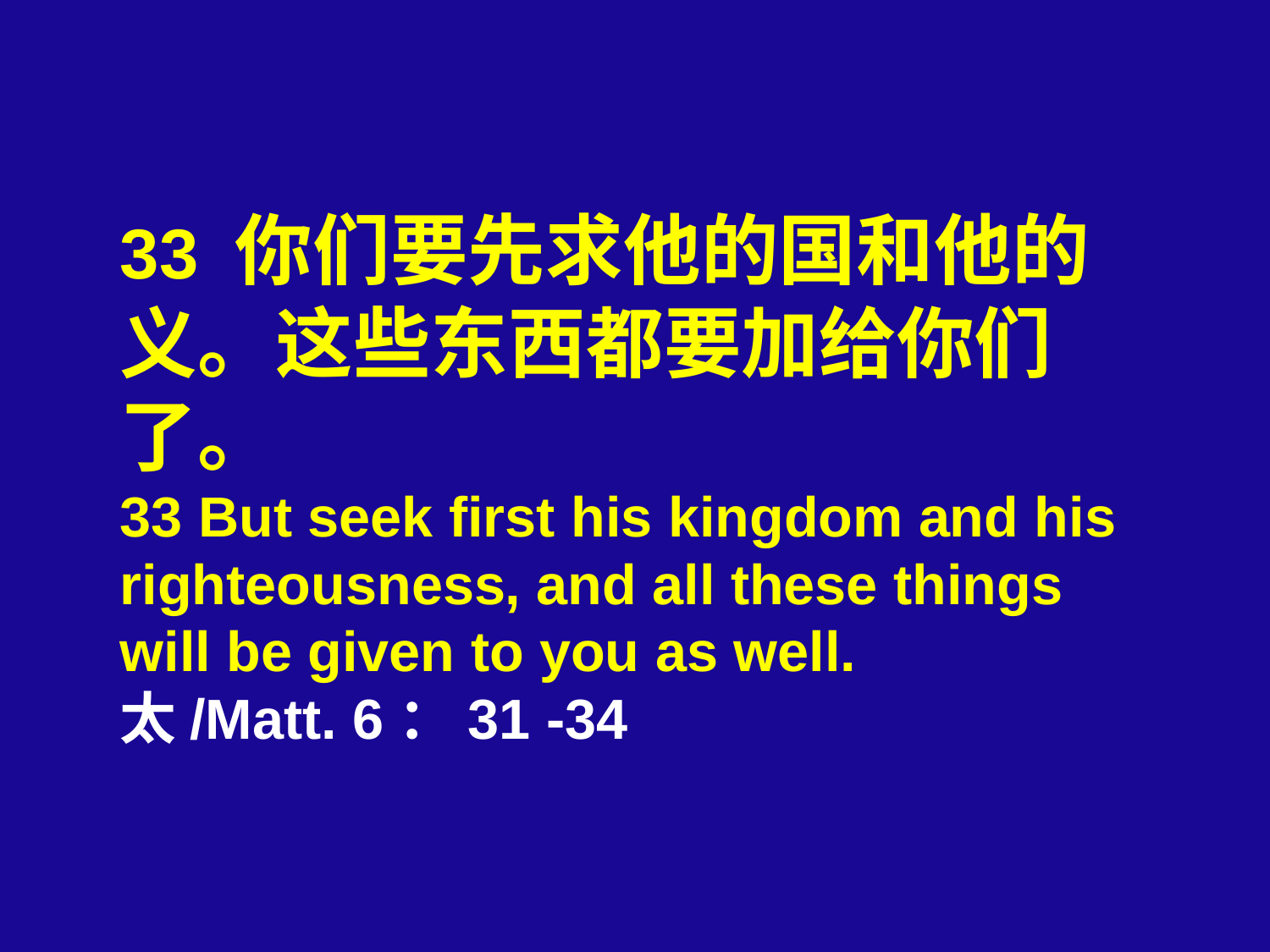

# 33 你们要先求他的国和他的义。这些东西都要加给你们了。 33 But seek first his kingdom and his righteousness, and all these things will be given to you as well. 太/Matt. 6：31 -34